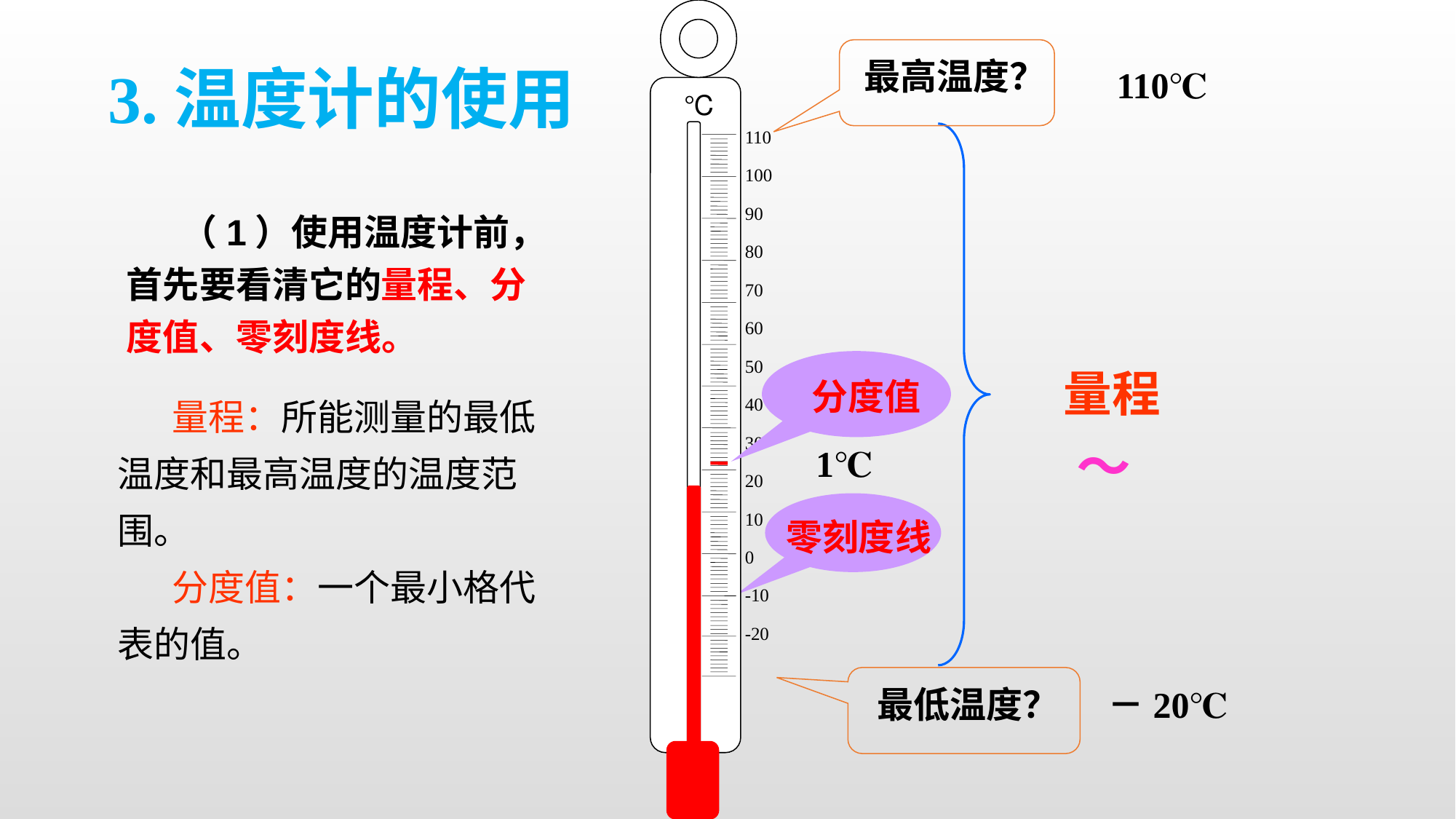

℃

最高温度？
3.温度计的使用
110℃

110
100
90
80
70
60
50
40
30
20
10
0
-10
-20

（1）使用温度计前，首先要看清它的量程、分度值、零刻度线。

  分度值
量程
量程：所能测量的最低温度和最高温度的温度范围。
分度值：一个最小格代表的值。
～
1℃

 零刻度线

最低温度？
－20℃